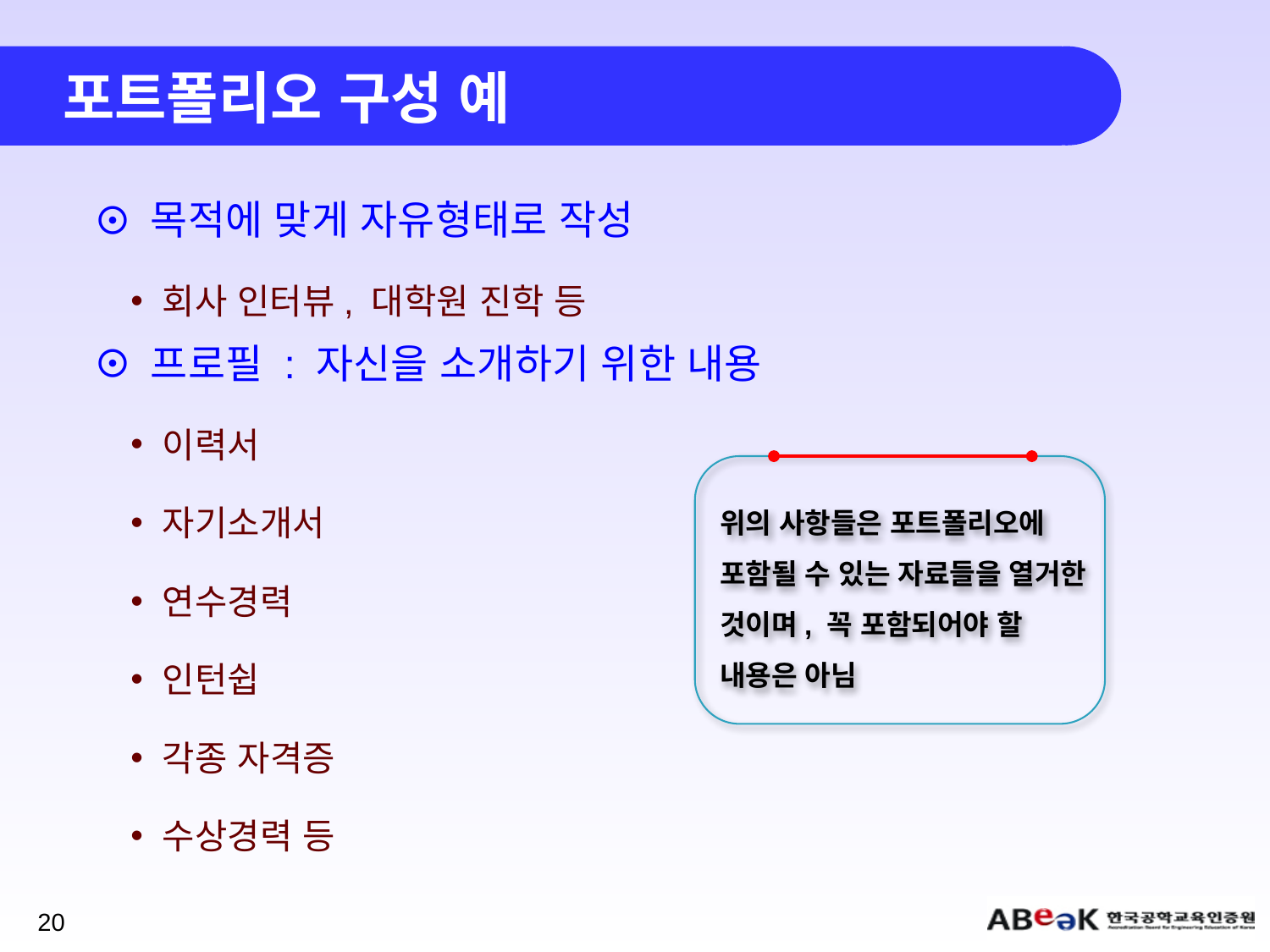

# 포트폴리오 구성 예
목적에 맞게 자유형태로 작성
회사 인터뷰, 대학원 진학 등
프로필 : 자신을 소개하기 위한 내용
이력서
자기소개서
연수경력
인턴쉽
각종 자격증
수상경력 등
위의 사항들은 포트폴리오에 포함될 수 있는 자료들을 열거한 것이며, 꼭 포함되어야 할 내용은 아님
20